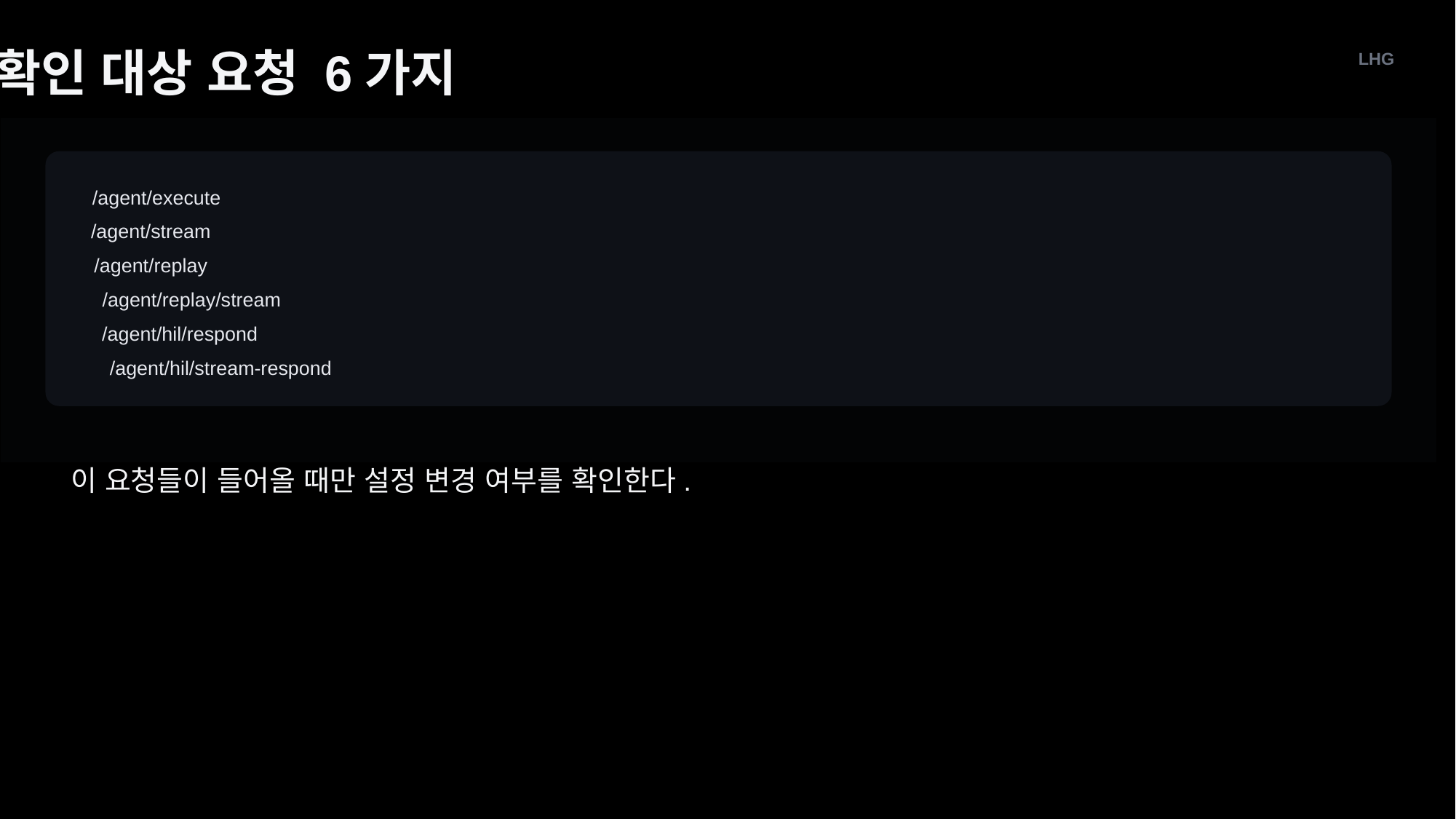

확인 대상 요청 6가지
LHG

/agent/execute
/agent/stream
/agent/replay
/agent/replay/stream
/agent/hil/respond
/agent/hil/stream-respond
이 요청들이 들어올 때만 설정 변경 여부를 확인한다.